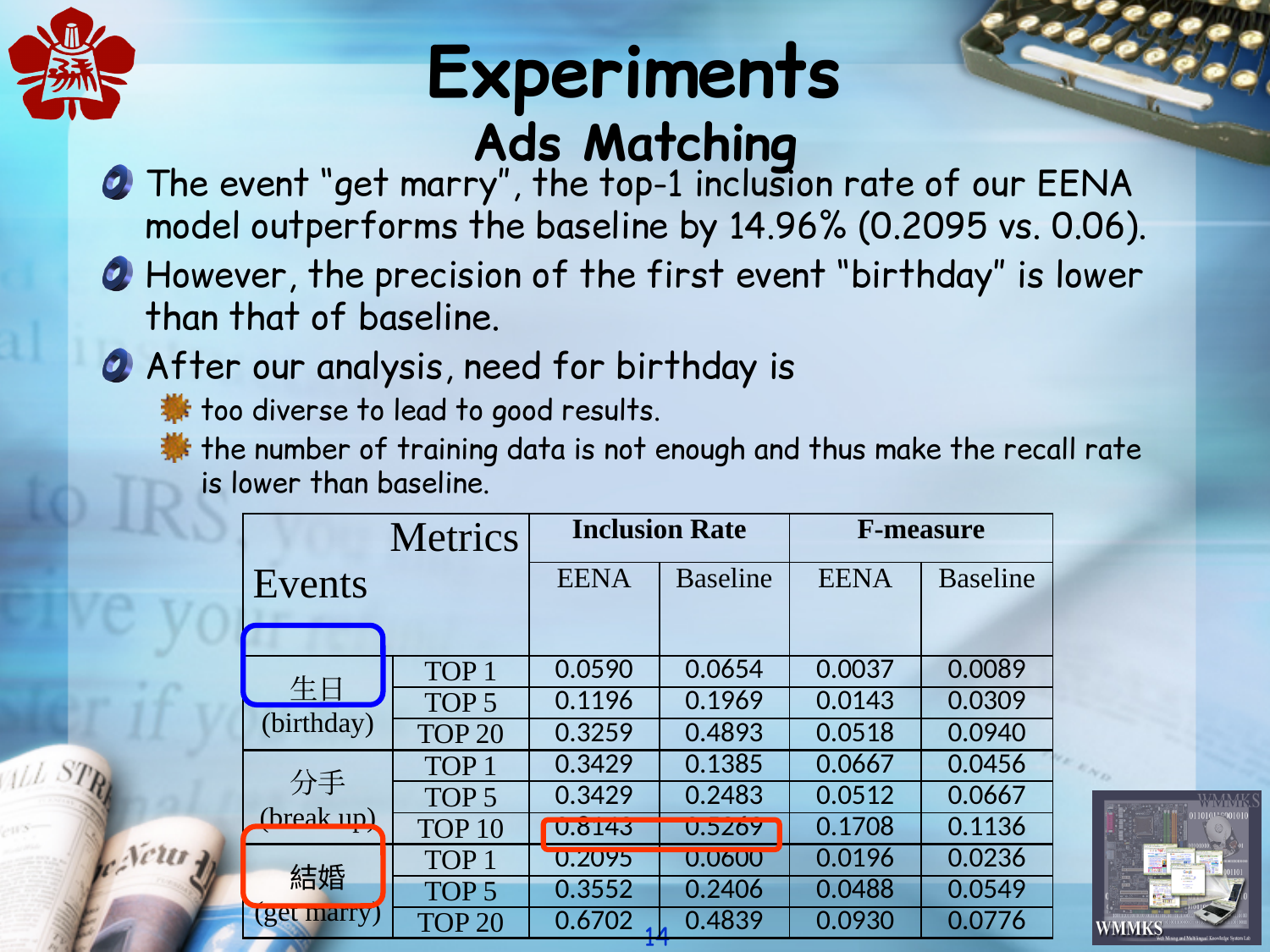

# Experiments Ads Matching
The event “get marry”, the top-1 inclusion rate of our EENA model outperforms the baseline by 14.96% (0.2095 vs. 0.06).
However, the precision of the first event “birthday” is lower than that of baseline.
After our analysis, need for birthday is
too diverse to lead to good results.
the number of training data is not enough and thus make the recall rate is lower than baseline.
| Metrics Events |  | Inclusion Rate |  | F-measure |  |
| --- | --- | --- | --- | --- | --- |
|  |  | EENA | Baseline | EENA | Baseline |
| 生日 (birthday) | TOP 1 | 0.0590 | 0.0654 | 0.0037 | 0.0089 |
|  | TOP 5 | 0.1196 | 0.1969 | 0.0143 | 0.0309 |
|  | TOP 20 | 0.3259 | 0.4893 | 0.0518 | 0.0940 |
| 分手 (break up) | TOP 1 | 0.3429 | 0.1385 | 0.0667 | 0.0456 |
|  | TOP 5 | 0.3429 | 0.2483 | 0.0512 | 0.0667 |
|  | TOP 10 | 0.8143 | 0.5269 | 0.1708 | 0.1136 |
| 結婚 (get marry) | TOP 1 | 0.2095 | 0.0600 | 0.0196 | 0.0236 |
|  | TOP 5 | 0.3552 | 0.2406 | 0.0488 | 0.0549 |
|  | TOP 20 | 0.6702 | 0.4839 | 0.0930 | 0.0776 |

14